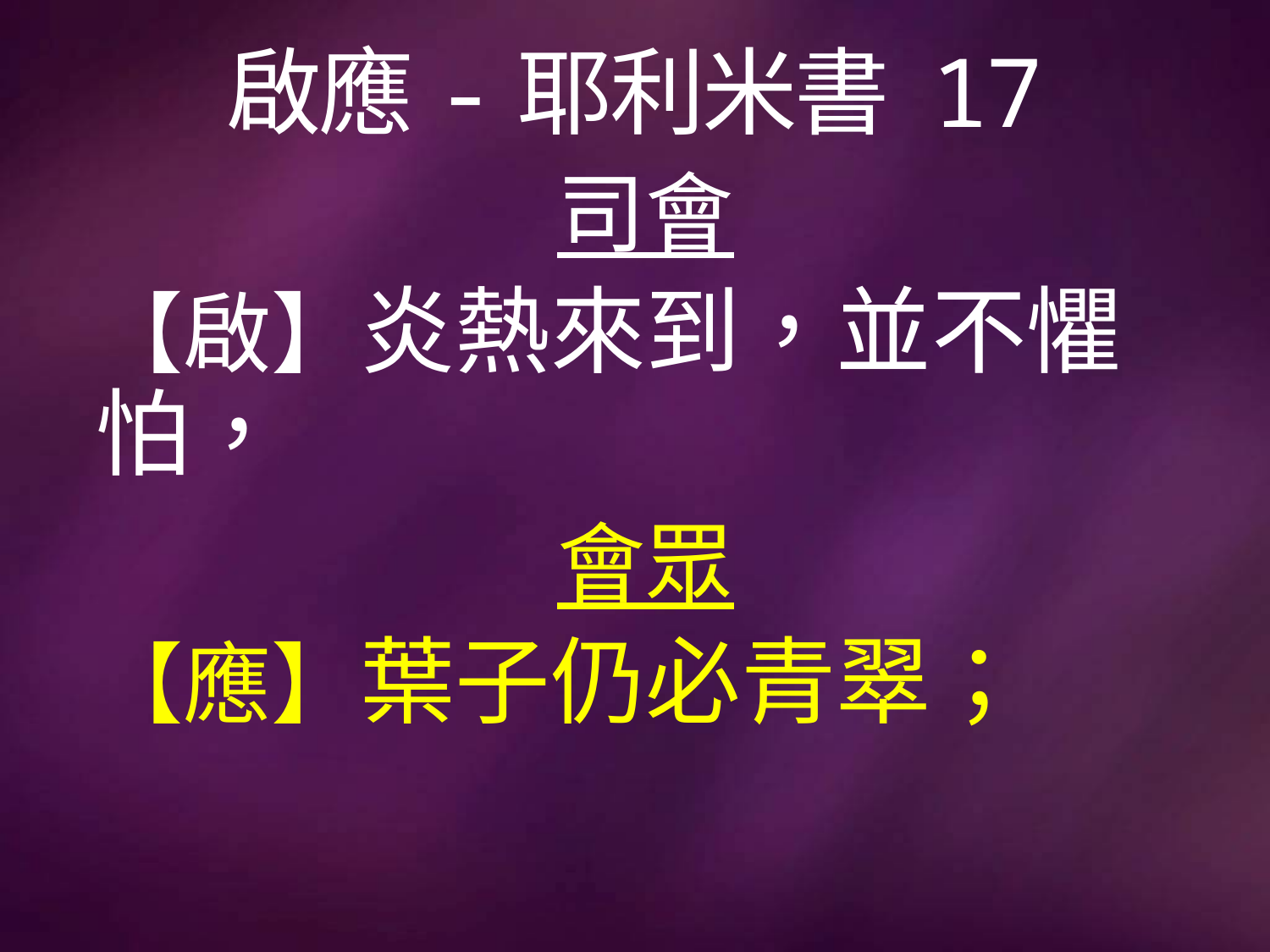

# 啟應-耶利米書 17
司會
【啟】炎熱來到，並不懼怕，

會眾
【應】葉子仍必青翠；